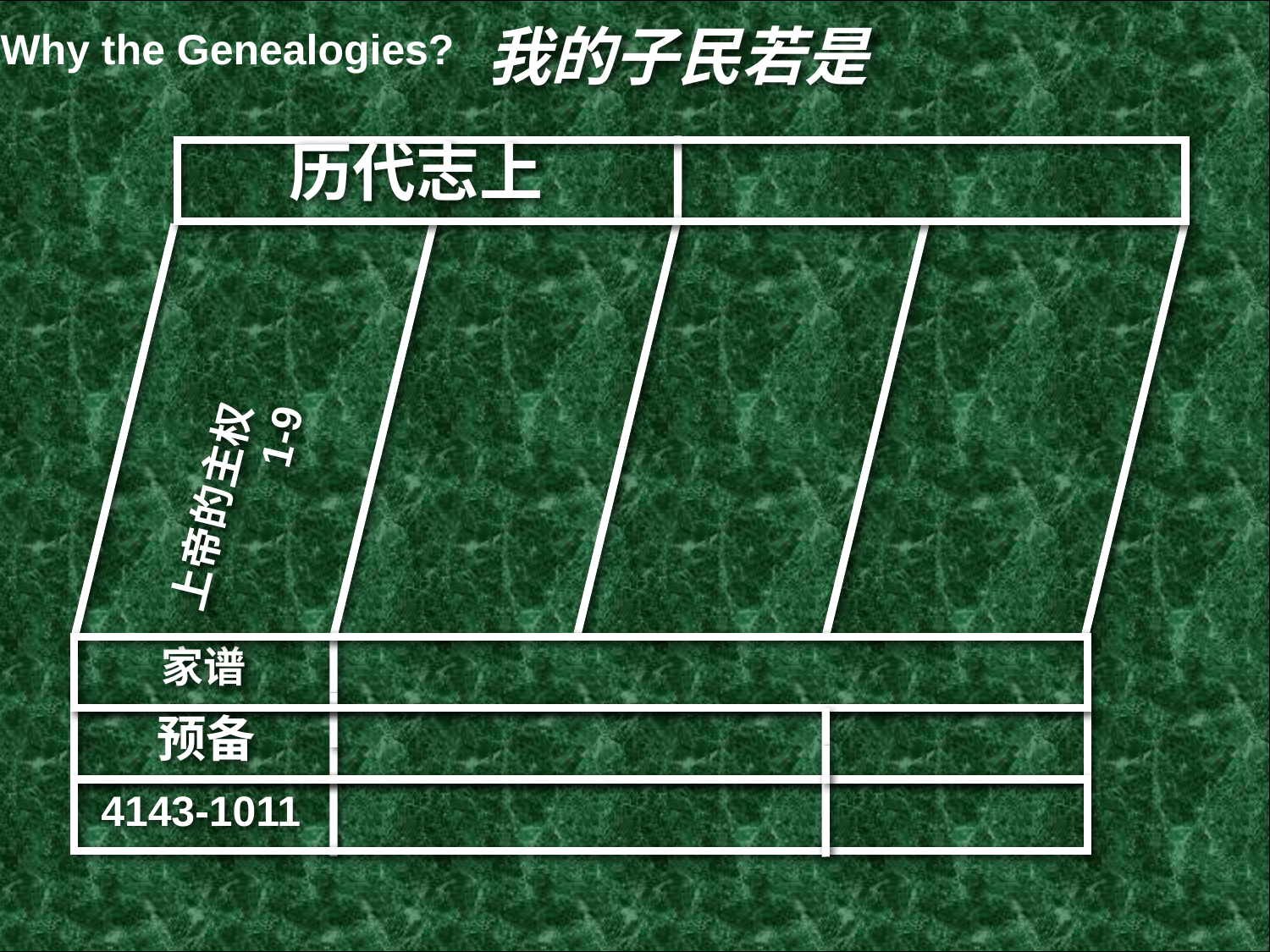

Why the Genealogies?

我的子民若是
历代志上

上帝的主权 		1-9
家谱

预备

4143-1011